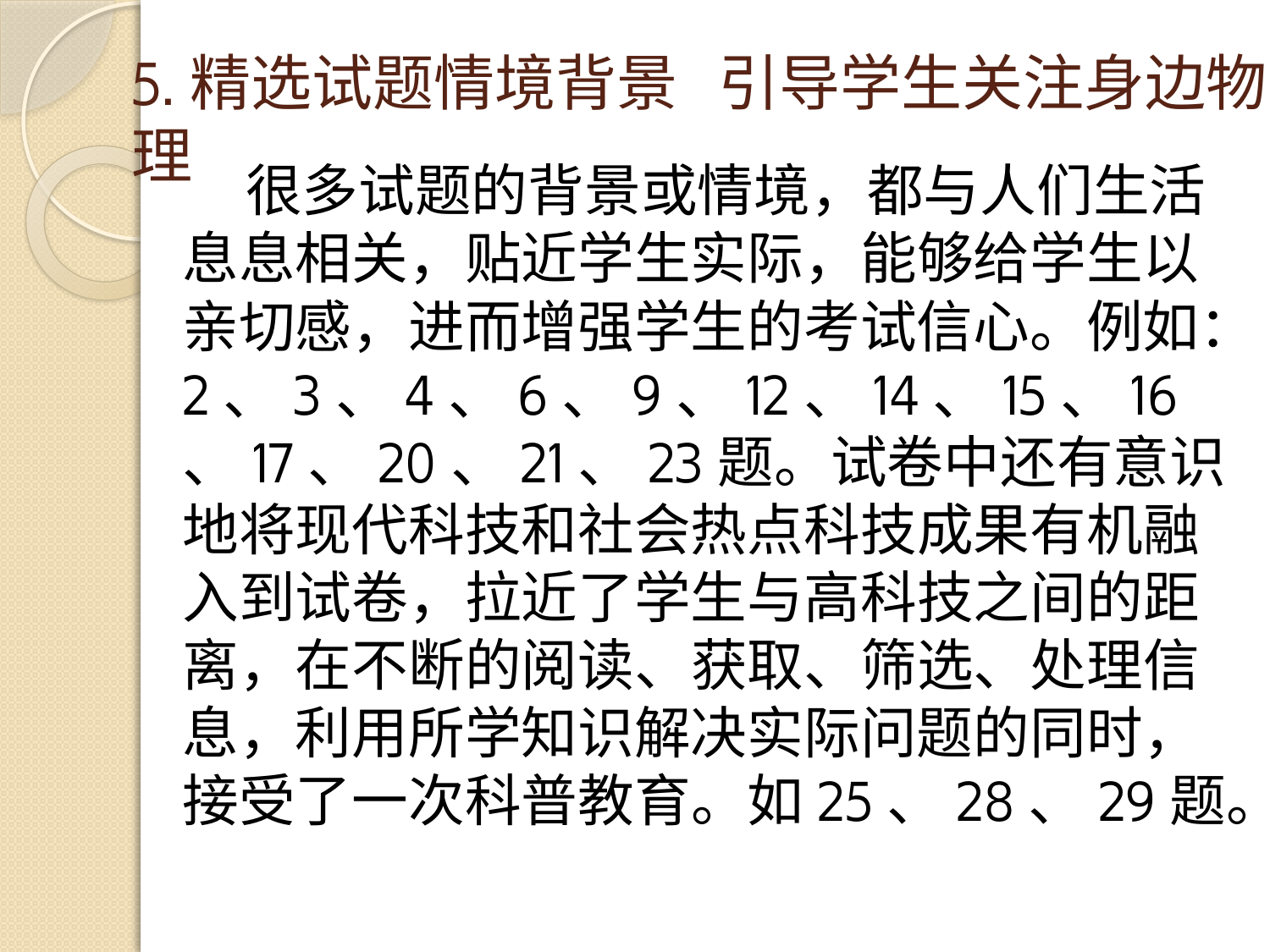

# 5.精选试题情境背景   引导学生关注身边物理
       很多试题的背景或情境，都与人们生活息息相关，贴近学生实际，能够给学生以亲切感，进而增强学生的考试信心。例如：2、3、4、6、9、12、14、15、16、17、20、21、23题。试卷中还有意识地将现代科技和社会热点科技成果有机融入到试卷，拉近了学生与高科技之间的距离，在不断的阅读、获取、筛选、处理信息，利用所学知识解决实际问题的同时，接受了一次科普教育。如25、28、29题。